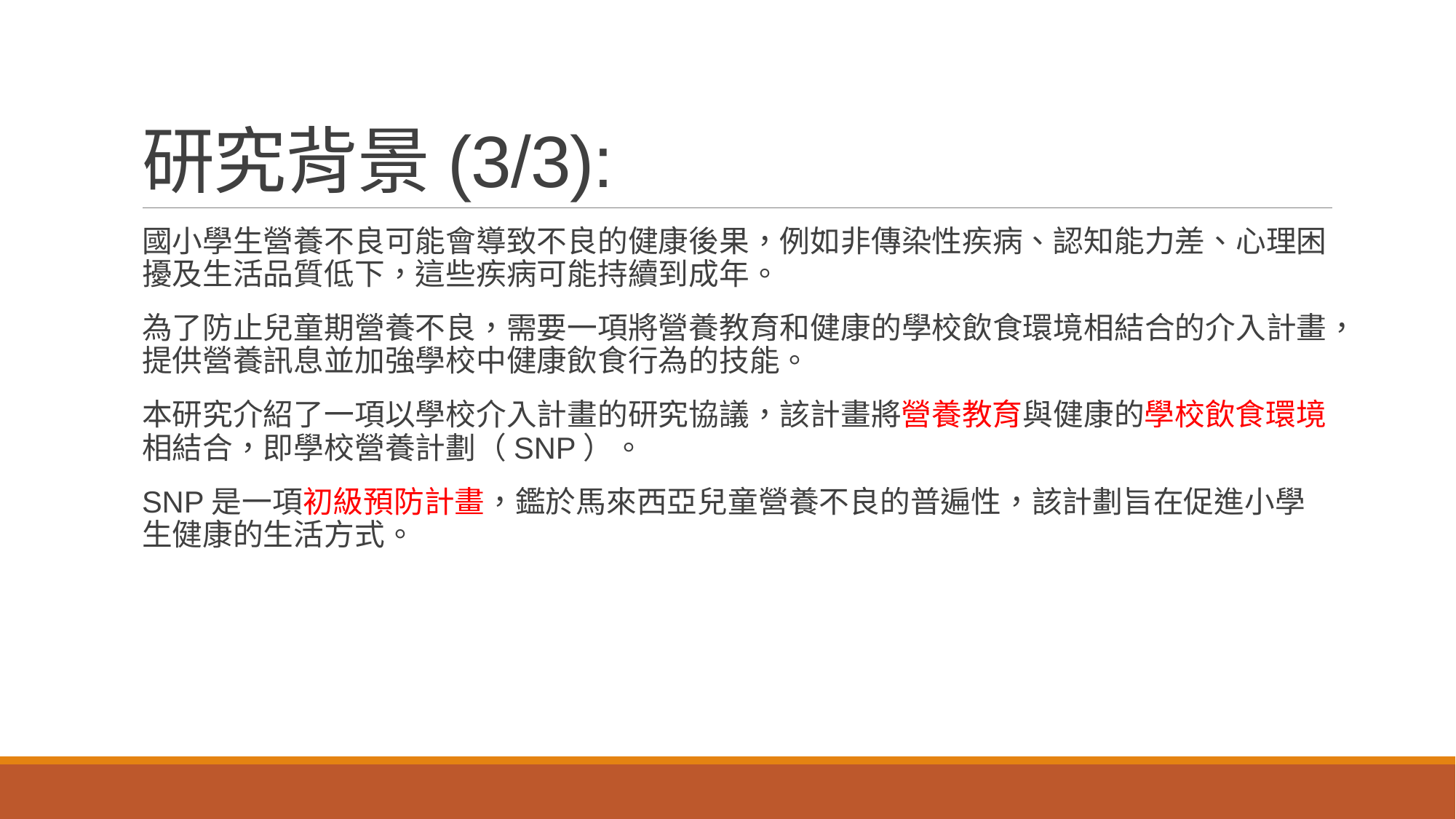

# 研究背景(3/3):
國小學生營養不良可能會導致不良的健康後果，例如非傳染性疾病、認知能力差、心理困擾及生活品質低下，這些疾病可能持續到成年。
為了防止兒童期營養不良，需要一項將營養教育和健康的學校飲食環境相結合的介入計畫，提供營養訊息並加強學校中健康飲食行為的技能。
本研究介紹了一項以學校介入計畫的研究協議，該計畫將營養教育與健康的學校飲食環境相結合，即學校營養計劃（SNP）。
SNP是一項初級預防計畫，鑑於馬來西亞兒童營養不良的普遍性，該計劃旨在促進小學生健康的生活方式。